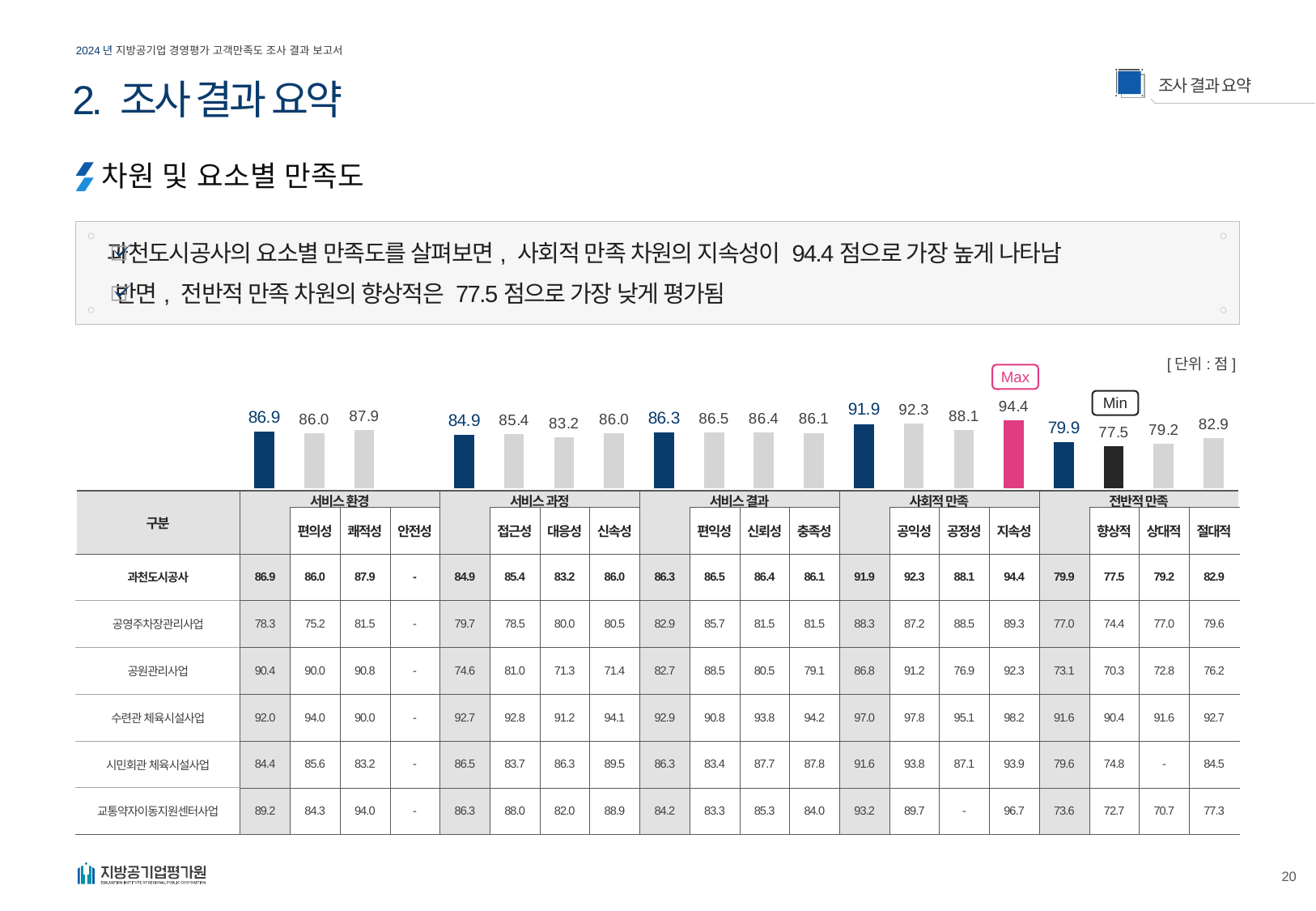

2. 조사 결과 요약
차원 및 요소별 만족도

과천도시공사의 요소별 만족도를 살펴보면, 사회적 만족 차원의 지속성이 94.4점으로 가장 높게 나타남

반면, 전반적 만족 차원의 향상적은 77.5점으로 가장 낮게 평가됨

[단위:점]
Max

### Chart

| Category | 계열 1 |
|---|---|
| 서비스 환경 | 86.9 |
| 편의성 | 86.0 |
| 쾌적성 | 87.9 |
| 안전성 | 0.0 |
| 서비스 과정 | 84.9 |
| 접근성 | 85.4 |
| 대응성 | 83.2 |
| 신속성 | 86.0 |
| 서비스 결과 | 86.3 |
| 편익성 | 86.5 |
| 신뢰성 | 86.4 |
| 충족성 | 86.1 |
| 사회적 만족 | 91.9 |
| 공익성 | 92.3 |
| 공정성 | 88.1 |
| 지속성 | 94.4 |
| 전반적 만족 | 79.9 |
| 향상적 | 77.5 |
| 상대적 | 79.2 |
| 절대적 | 82.9 |
Min
| 구분 | 서비스 환경 |  |  |  | 서비스 과정 |  |  |  | 서비스 결과 |  |  |  | 사회적 만족 |  |  |  | 전반적 만족 |  |  |  |
| --- | --- | --- | --- | --- | --- | --- | --- | --- | --- | --- | --- | --- | --- | --- | --- | --- | --- | --- | --- | --- |
|  |  | 편의성 | 쾌적성 | 안전성 |  | 접근성 | 대응성 | 신속성 |  | 편익성 | 신뢰성 | 충족성 |  | 공익성 | 공정성 | 지속성 |  | 향상적 | 상대적 | 절대적 |
| 과천도시공사 | 86.9 | 86.0 | 87.9 | - | 84.9 | 85.4 | 83.2 | 86.0 | 86.3 | 86.5 | 86.4 | 86.1 | 91.9 | 92.3 | 88.1 | 94.4 | 79.9 | 77.5 | 79.2 | 82.9 |
| 공영주차장관리사업 | 78.3 | 75.2 | 81.5 | - | 79.7 | 78.5 | 80.0 | 80.5 | 82.9 | 85.7 | 81.5 | 81.5 | 88.3 | 87.2 | 88.5 | 89.3 | 77.0 | 74.4 | 77.0 | 79.6 |
| 공원관리사업 | 90.4 | 90.0 | 90.8 | - | 74.6 | 81.0 | 71.3 | 71.4 | 82.7 | 88.5 | 80.5 | 79.1 | 86.8 | 91.2 | 76.9 | 92.3 | 73.1 | 70.3 | 72.8 | 76.2 |
| 수련관 체육시설사업 | 92.0 | 94.0 | 90.0 | - | 92.7 | 92.8 | 91.2 | 94.1 | 92.9 | 90.8 | 93.8 | 94.2 | 97.0 | 97.8 | 95.1 | 98.2 | 91.6 | 90.4 | 91.6 | 92.7 |
| 시민회관 체육시설사업 | 84.4 | 85.6 | 83.2 | - | 86.5 | 83.7 | 86.3 | 89.5 | 86.3 | 83.4 | 87.7 | 87.8 | 91.6 | 93.8 | 87.1 | 93.9 | 79.6 | 74.8 | - | 84.5 |
| 교통약자이동지원센터사업 | 89.2 | 84.3 | 94.0 | - | 86.3 | 88.0 | 82.0 | 88.9 | 84.2 | 83.3 | 85.3 | 84.0 | 93.2 | 89.7 | - | 96.7 | 73.6 | 72.7 | 70.7 | 77.3 |